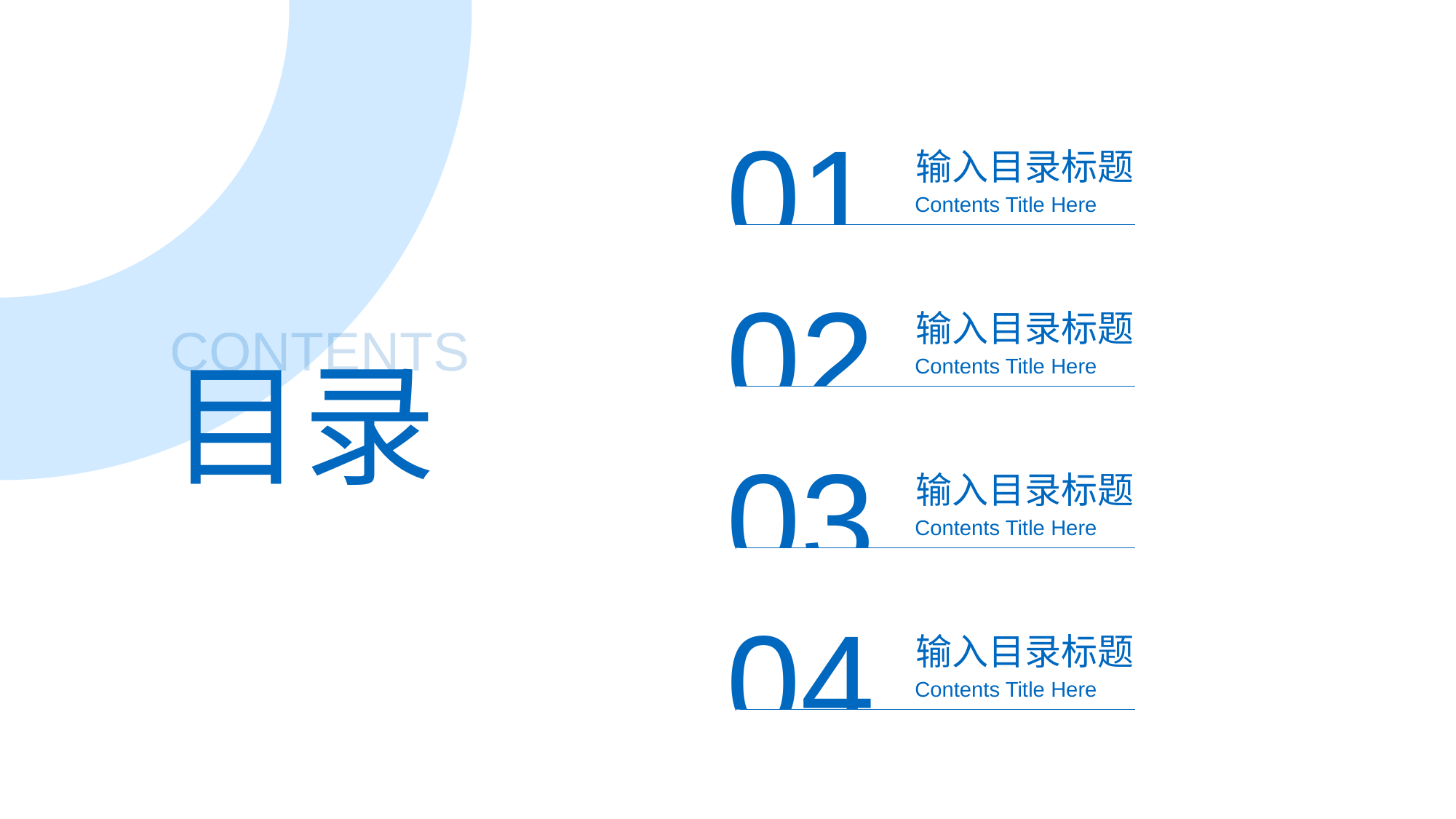

01
输入目录标题
Contents Title Here

02
输入目录标题
Contents Title Here

CONTENTS
目录
03
输入目录标题
Contents Title Here

04
输入目录标题
Contents Title Here